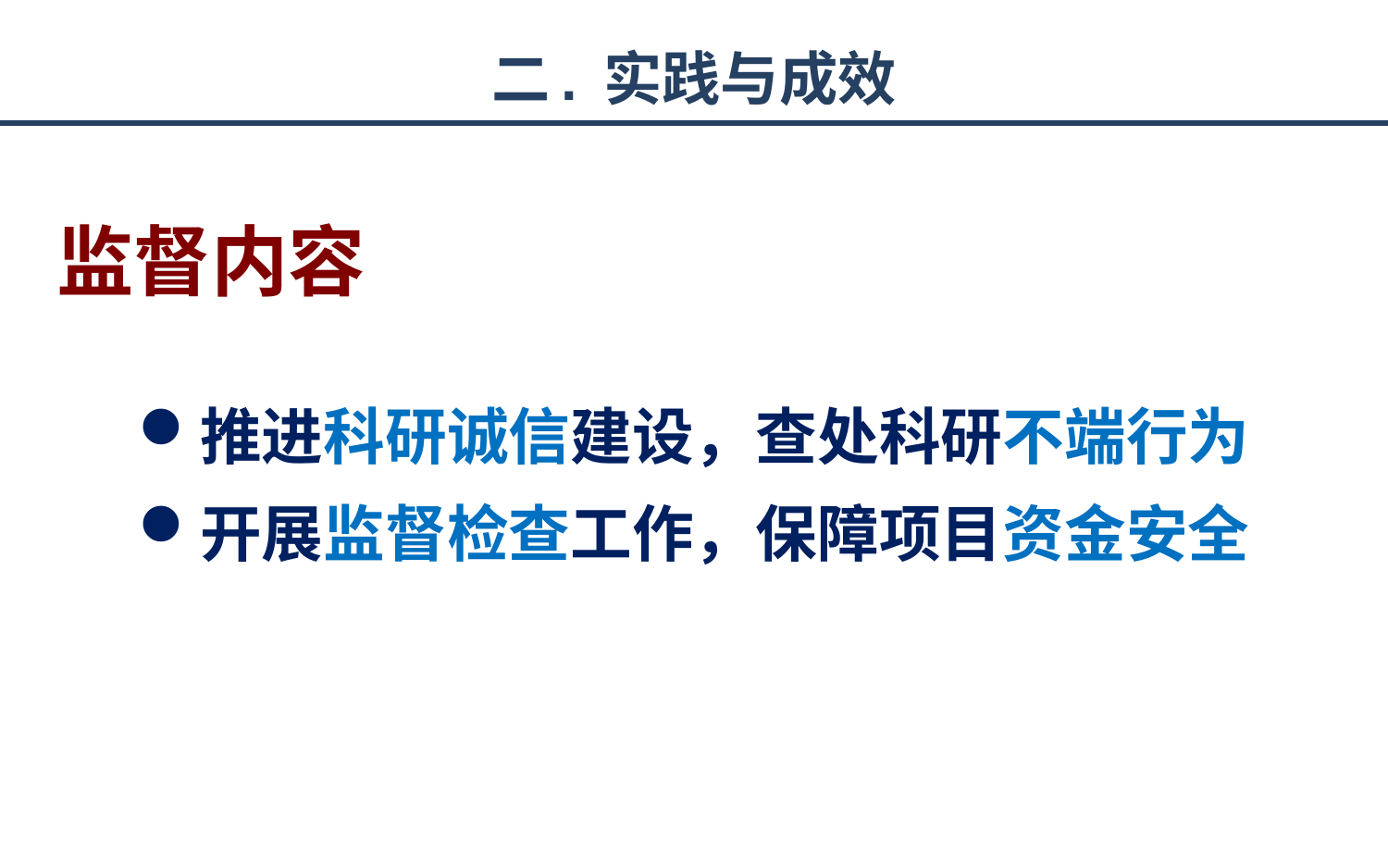

# 二. 实践与成效
监督内容
推进科研诚信建设，查处科研不端行为
开展监督检查工作，保障项目资金安全